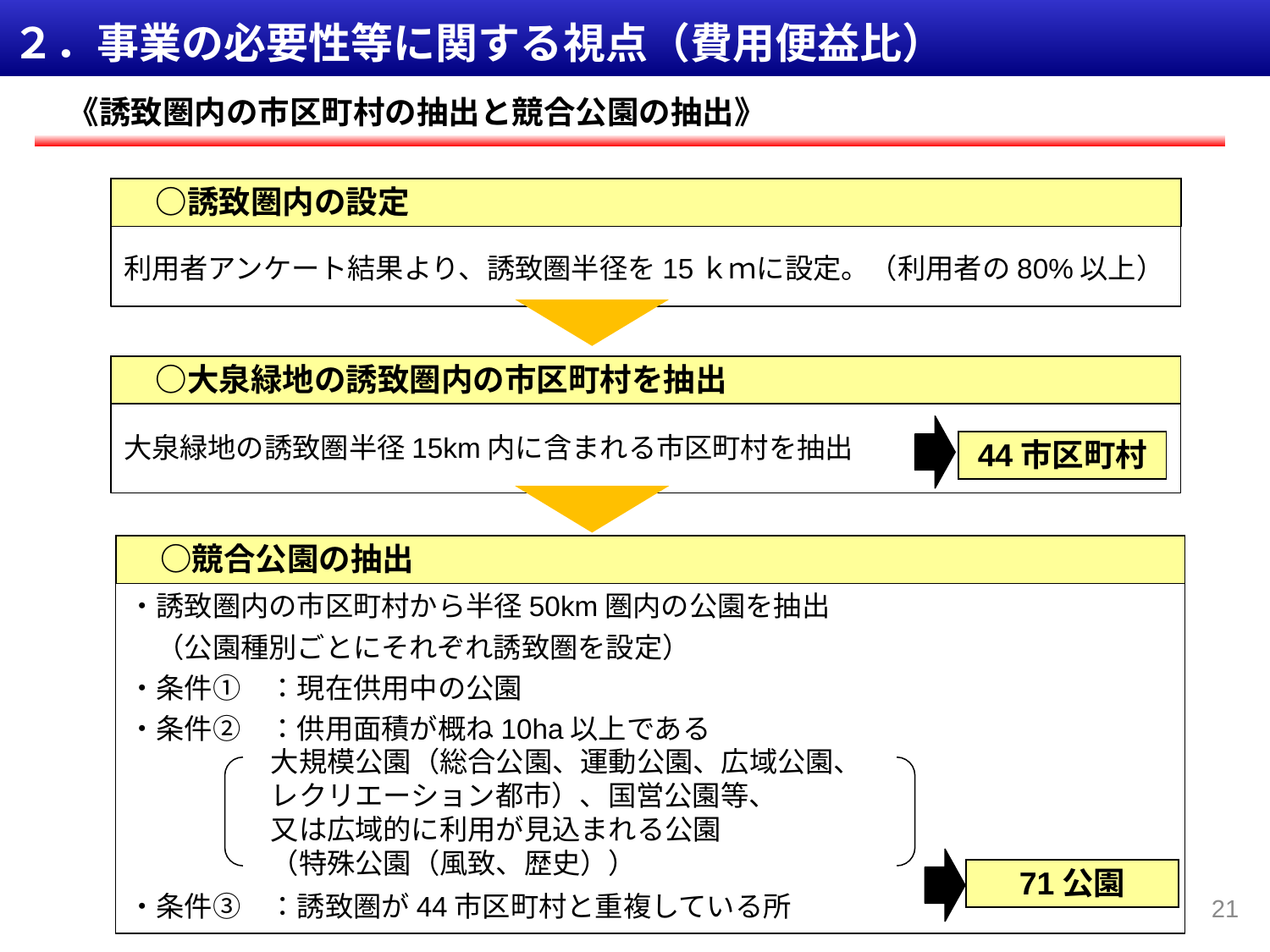

２．事業の必要性等に関する視点（費用便益比）
《誘致圏内の市区町村の抽出と競合公園の抽出》

　○誘致圏内の設定

利用者アンケート結果より、誘致圏半径を15ｋｍに設定。（利用者の80%以上）

　○大泉緑地の誘致圏内の市区町村を抽出

大泉緑地の誘致圏半径15km内に含まれる市区町村を抽出

44市区町村

　○競合公園の抽出

・誘致圏内の市区町村から半径50km圏内の公園を抽出
　（公園種別ごとにそれぞれ誘致圏を設定）
・条件①　：現在供用中の公園
・条件②　：供用面積が概ね10ha以上である

・条件③　：誘致圏が44市区町村と重複している所
　大規模公園（総合公園、運動公園、広域公園、
　レクリエーション都市）、国営公園等、
　又は広域的に利用が見込まれる公園
　（特殊公園（風致、歴史））

71公園
21